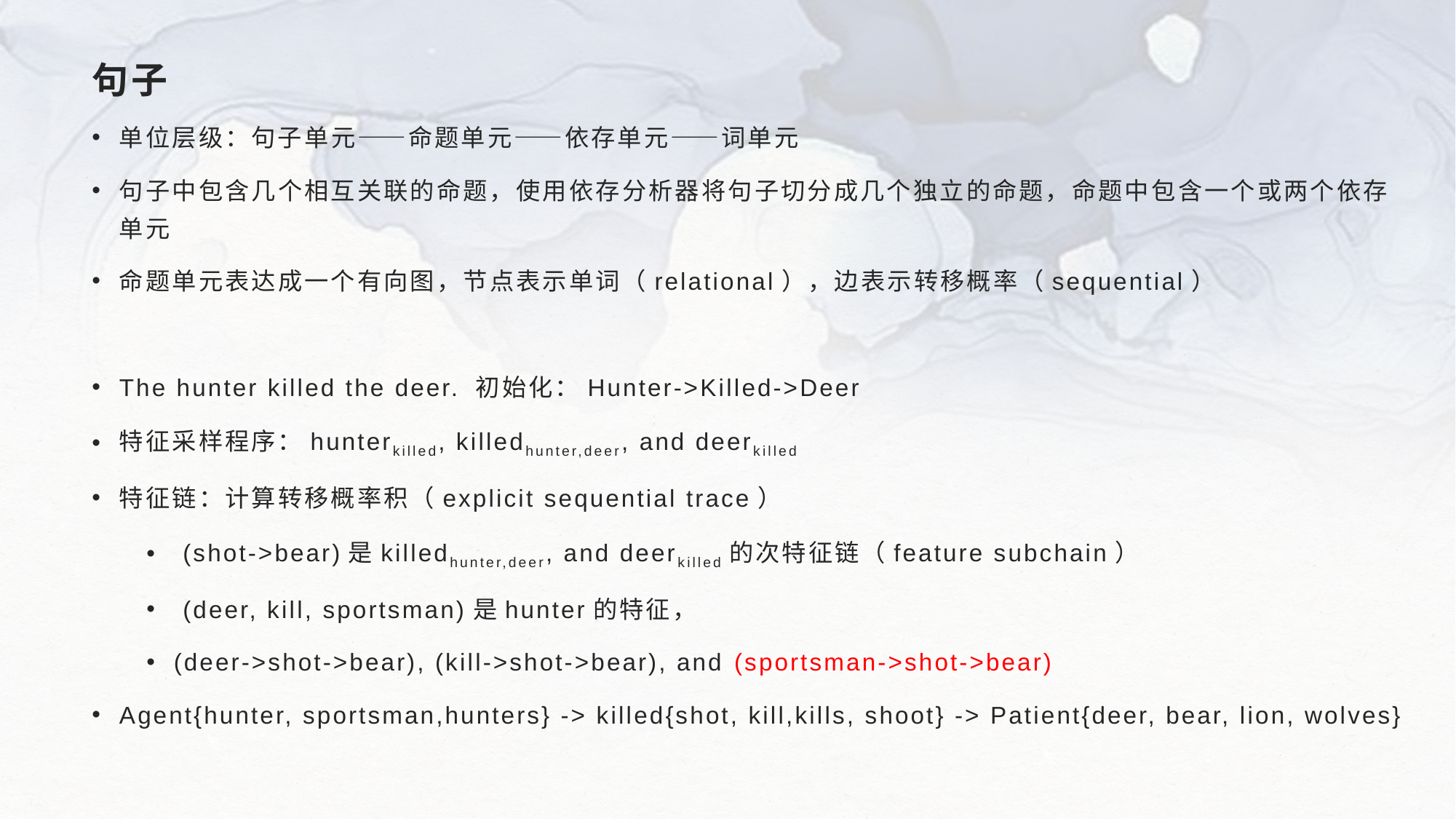

# 句子
单位层级：句子单元——命题单元——依存单元——词单元
句子中包含几个相互关联的命题，使用依存分析器将句子切分成几个独立的命题，命题中包含一个或两个依存单元
命题单元表达成一个有向图，节点表示单词（relational），边表示转移概率（sequential）

The hunter killed the deer. 初始化：Hunter->Killed->Deer
特征采样程序：hunterkilled, killedhunter,deer, and deerkilled
特征链：计算转移概率积（explicit sequential trace）
 (shot->bear)是killedhunter,deer, and deerkilled的次特征链（feature subchain）
 (deer, kill, sportsman)是hunter的特征，
(deer->shot->bear), (kill->shot->bear), and (sportsman->shot->bear)
Agent{hunter, sportsman,hunters} -> killed{shot, kill,kills, shoot} -> Patient{deer, bear, lion, wolves}